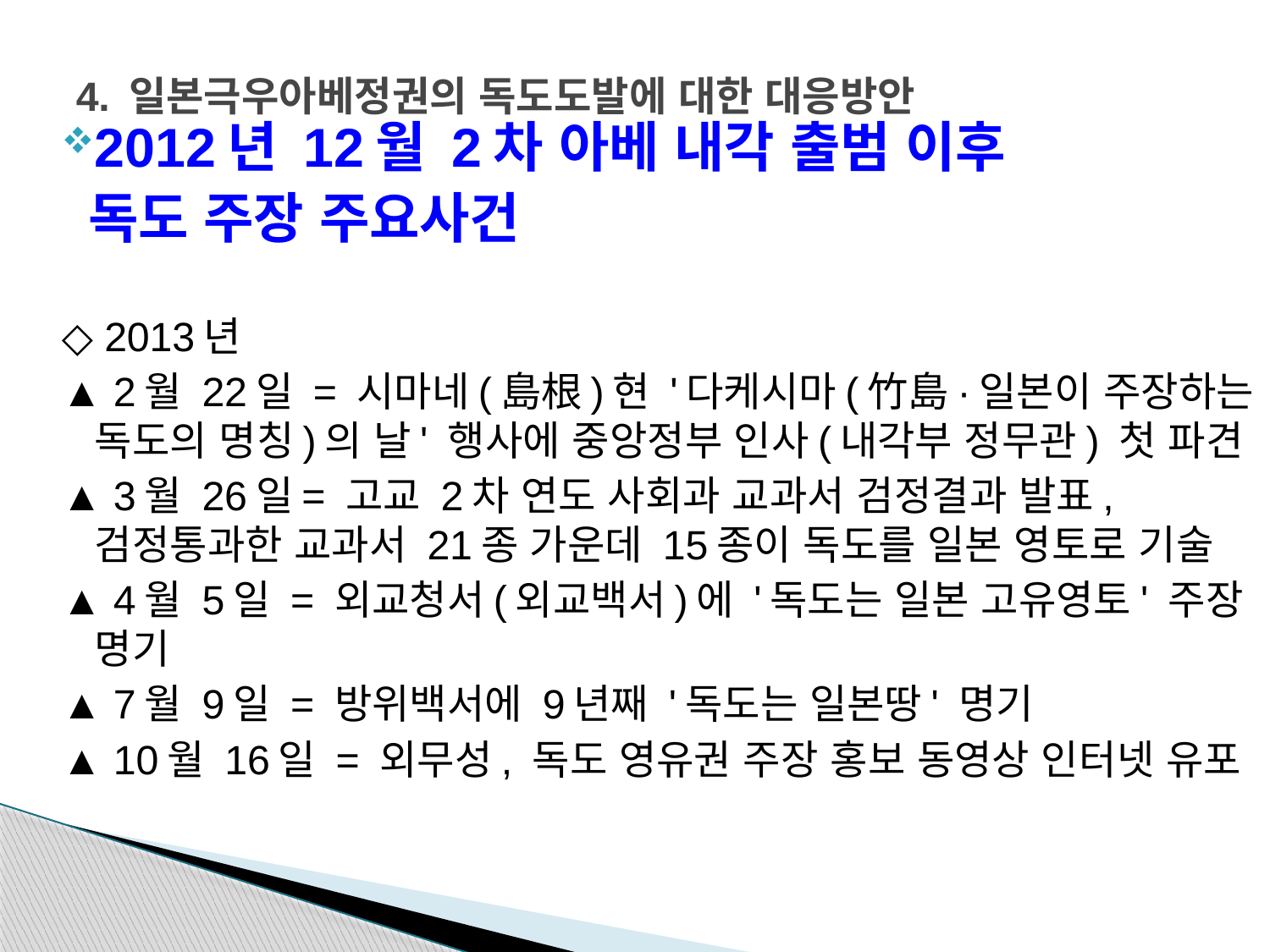

# 4. 일본극우아베정권의 독도도발에 대한 대응방안
2012년 12월 2차 아베 내각 출범 이후
 독도 주장 주요사건

◇ 2013년
▲ 2월 22일 = 시마네(島根)현 '다케시마(竹島·일본이 주장하는 독도의 명칭)의 날' 행사에 중앙정부 인사(내각부 정무관) 첫 파견
▲ 3월 26일= 고교 2차 연도 사회과 교과서 검정결과 발표, 검정통과한 교과서 21종 가운데 15종이 독도를 일본 영토로 기술
▲ 4월 5일 = 외교청서(외교백서)에 '독도는 일본 고유영토' 주장 명기
▲ 7월 9일 = 방위백서에 9년째 '독도는 일본땅' 명기
▲ 10월 16일 = 외무성, 독도 영유권 주장 홍보 동영상 인터넷 유포